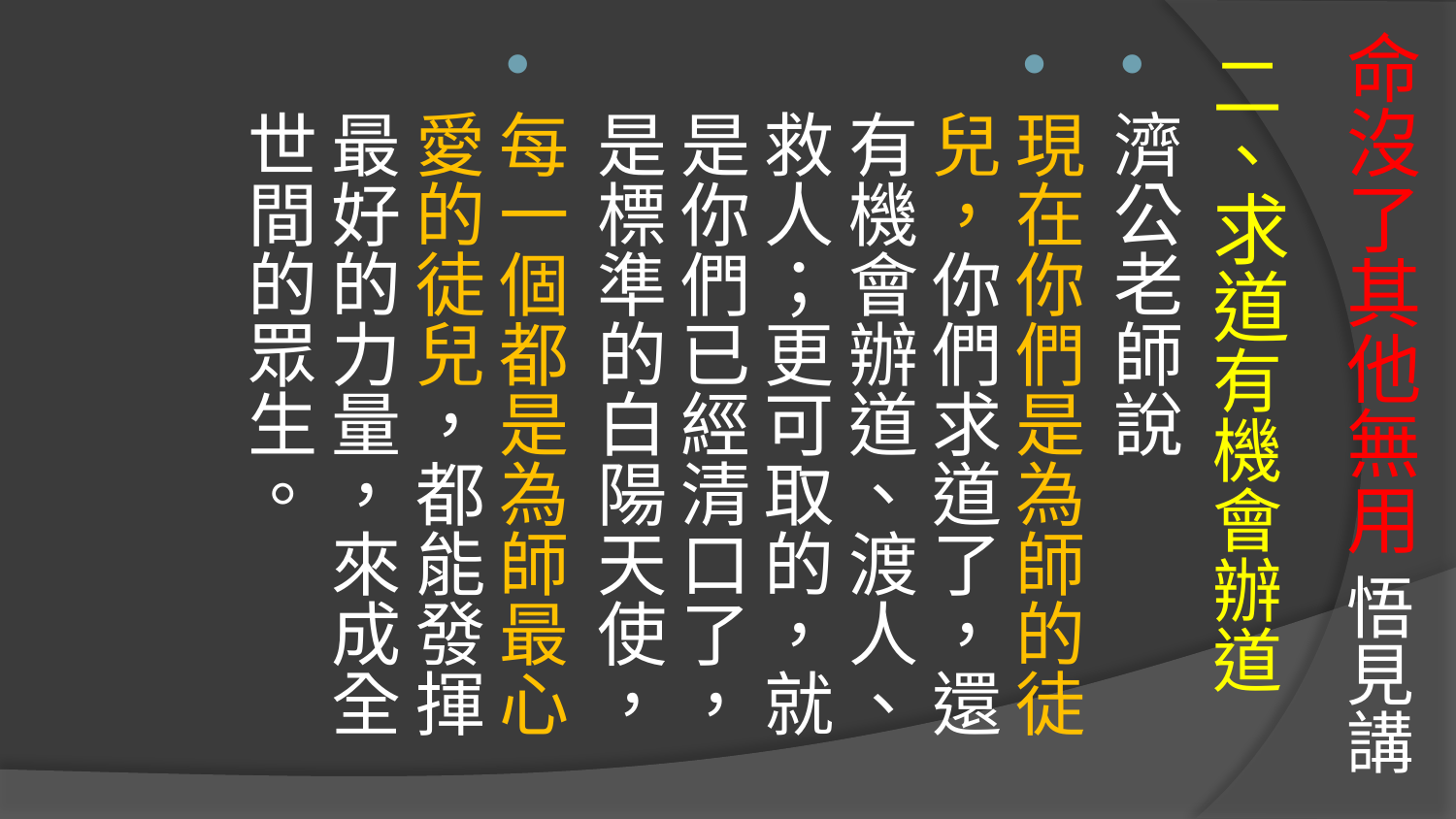

# 命沒了其他無用 悟見講
二、求道有機會辦道
濟公老師說
現在你們是為師的徒兒，你們求道了，還有機會辦道、渡人、救人；更可取的，就是你們已經清口了，是標準的白陽天使，
每一個都是為師最心愛的徒兒，都能發揮最好的力量，來成全世間的眾生。